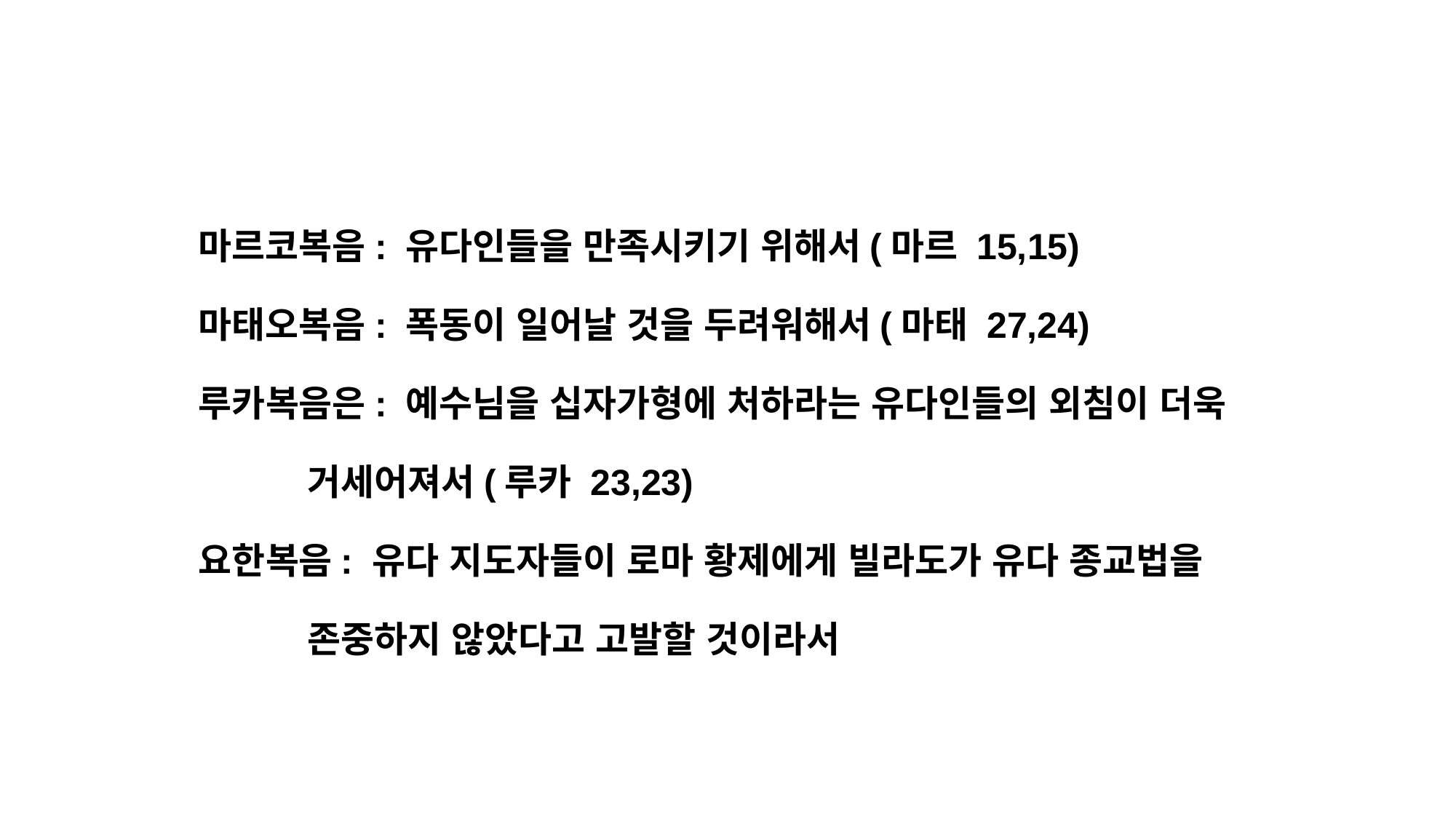

마르코복음: 유다인들을 만족시키기 위해서(마르 15,15)
마태오복음: 폭동이 일어날 것을 두려워해서(마태 27,24)
루카복음은: 예수님을 십자가형에 처하라는 유다인들의 외침이 더욱
	거세어져서(루카 23,23)
요한복음: 유다 지도자들이 로마 황제에게 빌라도가 유다 종교법을
	존중하지 않았다고 고발할 것이라서